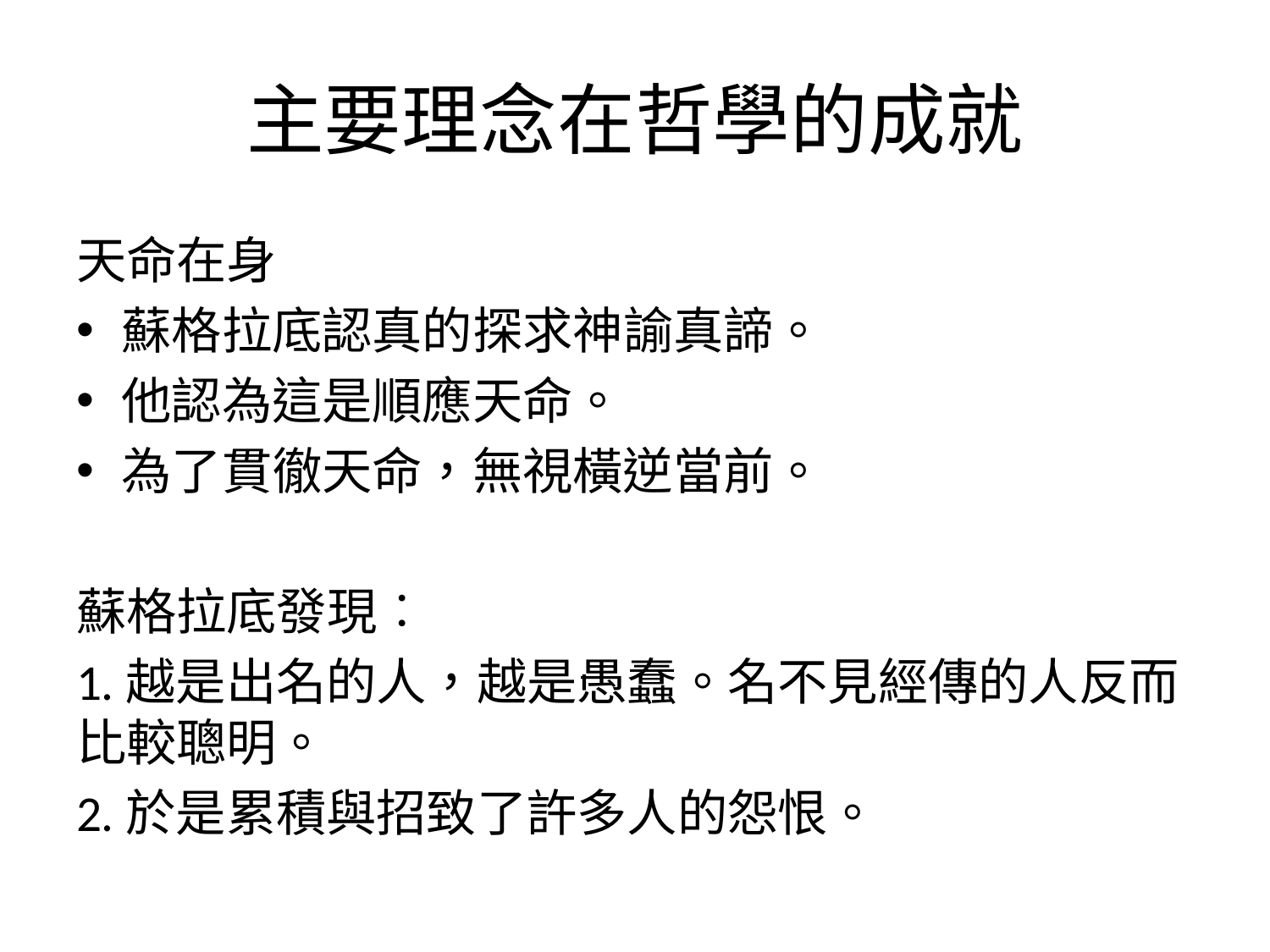

# 主要理念在哲學的成就
天命在身
蘇格拉底認真的探求神諭真諦。
他認為這是順應天命。
為了貫徹天命，無視橫逆當前。

蘇格拉底發現︰
1.越是出名的人，越是愚蠢。名不見經傳的人反而比較聰明。
2.於是累積與招致了許多人的怨恨。